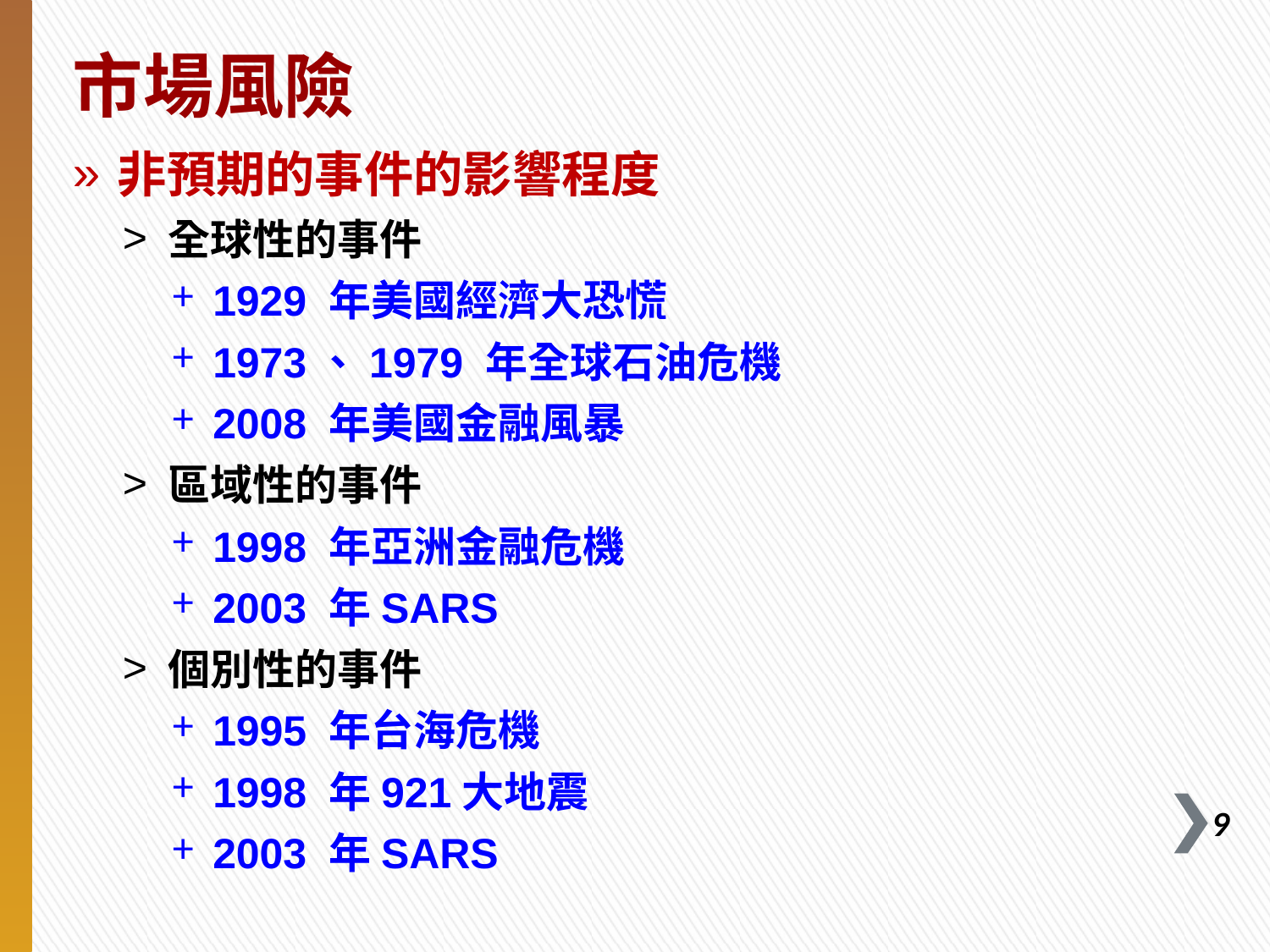

# 市場風險
非預期的事件的影響程度
全球性的事件
1929 年美國經濟大恐慌
1973、1979 年全球石油危機
2008 年美國金融風暴
區域性的事件
1998 年亞洲金融危機
2003 年SARS
個別性的事件
1995 年台海危機
1998 年921大地震
2003 年SARS

9